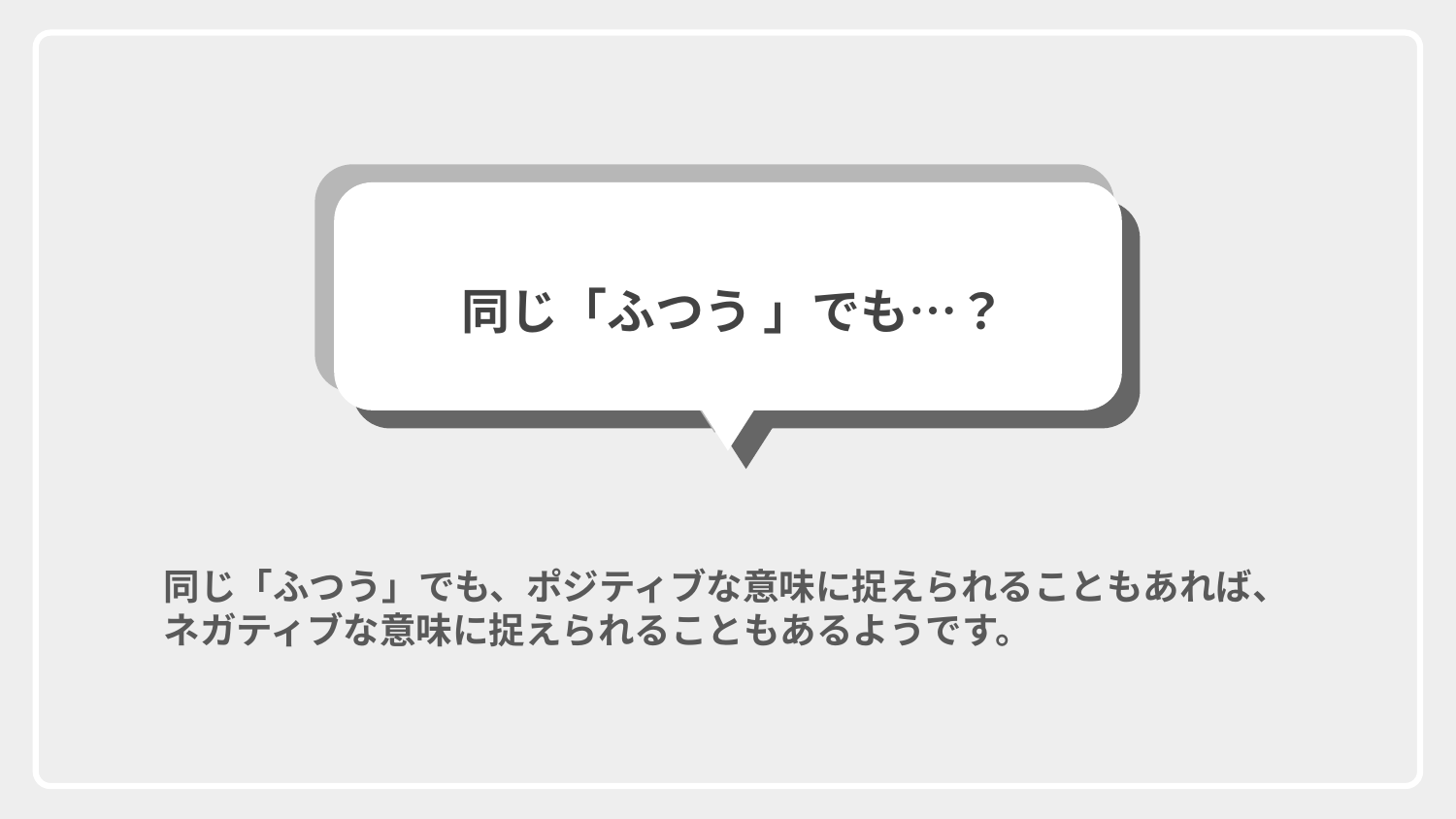

同じ「ふつう 」でも…？
同じ「ふつう」でも、ポジティブな意味に捉えられることもあれば、
ネガティブな意味に捉えられることもあるようです。